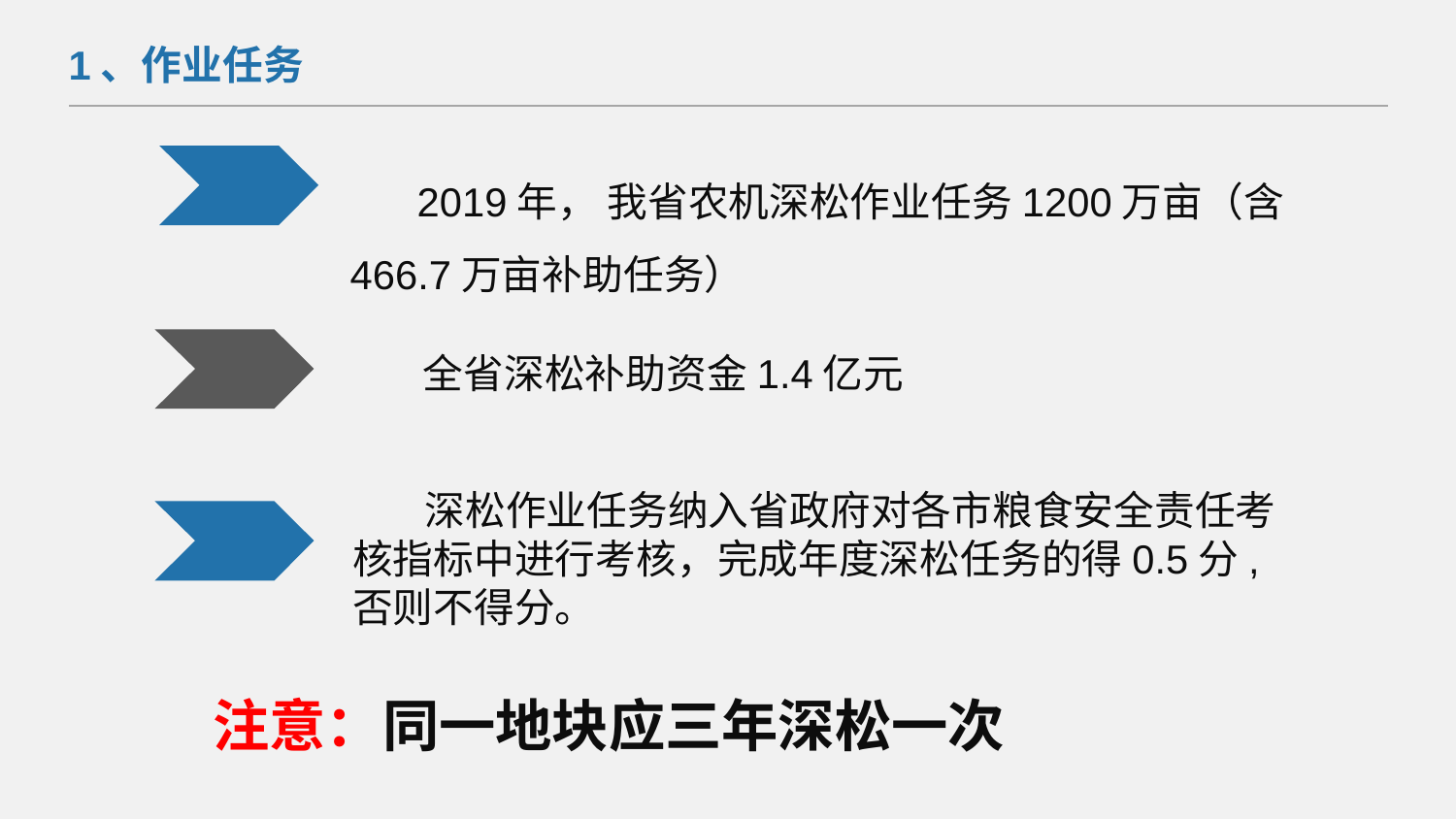

1、作业任务

      2019年， 我省农机深松作业任务1200万亩（含466.7万亩补助任务）
       全省深松补助资金1.4亿元

       深松作业任务纳入省政府对各市粮食安全责任考核指标中进行考核，完成年度深松任务的得0.5分,否则不得分。

注意：同一地块应三年深松一次